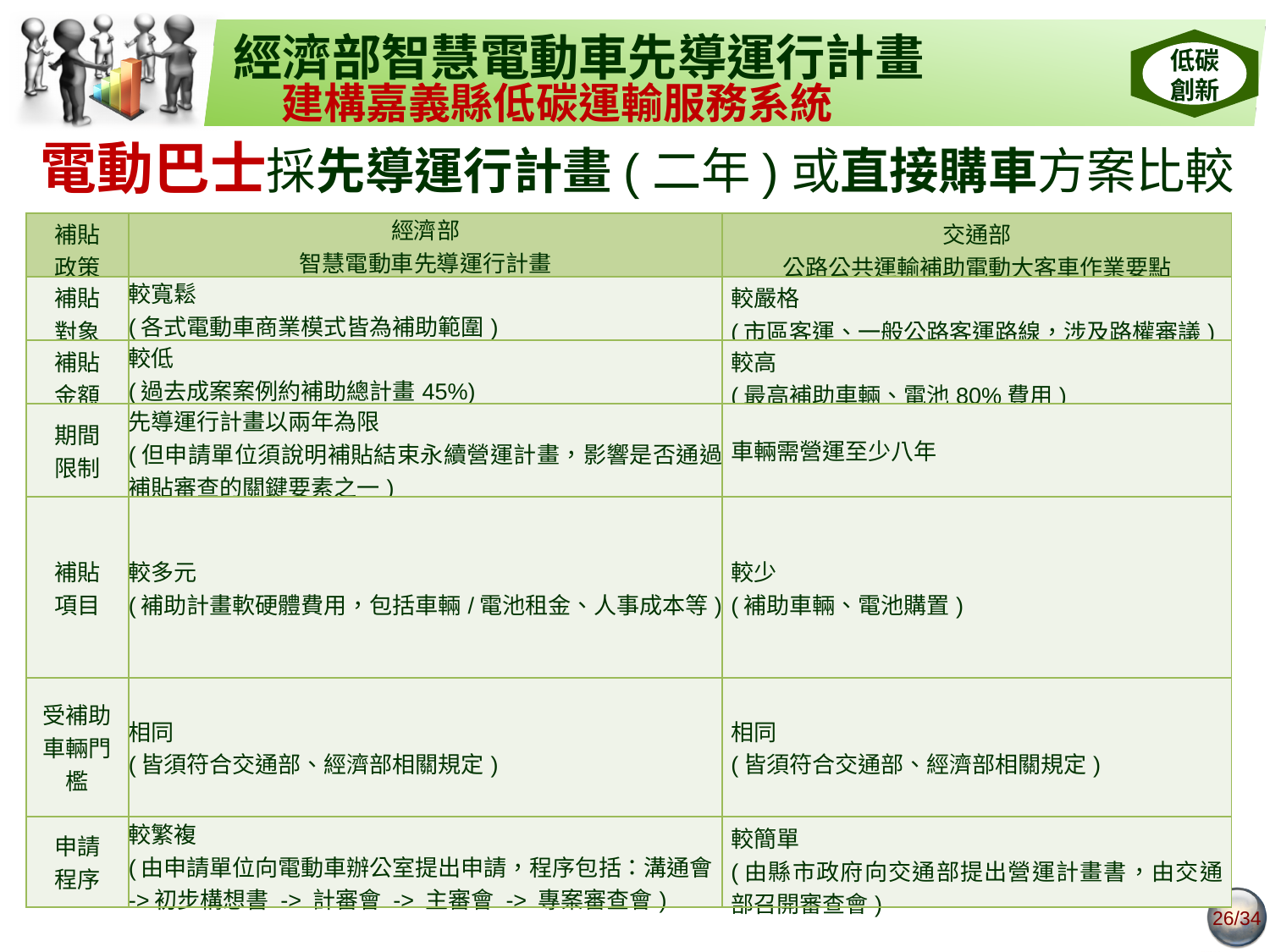

經濟部智慧電動車先導運行計畫
建構嘉義縣低碳運輸服務系統

低碳
創新
電動巴士採先導運行計畫(二年)或直接購車方案比較
| 補貼 政策 | 經濟部 智慧電動車先導運行計畫 | 交通部 公路公共運輸補助電動大客車作業要點 |
| --- | --- | --- |
| 補貼 對象 | 較寬鬆 (各式電動車商業模式皆為補助範圍) | 較嚴格 (市區客運、一般公路客運路線，涉及路權審議) |
| 補貼 金額 | 較低 (過去成案案例約補助總計畫45%) | 較高 (最高補助車輛、電池80%費用) |
| 期間 限制 | 先導運行計畫以兩年為限 (但申請單位須說明補貼結束永續營運計畫，影響是否通過補貼審查的關鍵要素之一) | 車輛需營運至少八年 |
| 補貼 項目 | 較多元 (補助計畫軟硬體費用，包括車輛/電池租金、人事成本等) | 較少 (補助車輛、電池購置) |
| 受補助 車輛門檻 | 相同 (皆須符合交通部、經濟部相關規定) | 相同 (皆須符合交通部、經濟部相關規定) |
| 申請 程序 | 較繁複 (由申請單位向電動車辦公室提出申請，程序包括：溝通會 ->初步構想書 -> 計審會 -> 主審會 -> 專案審查會) | 較簡單 (由縣市政府向交通部提出營運計畫書，由交通部召開審查會) |
26/34